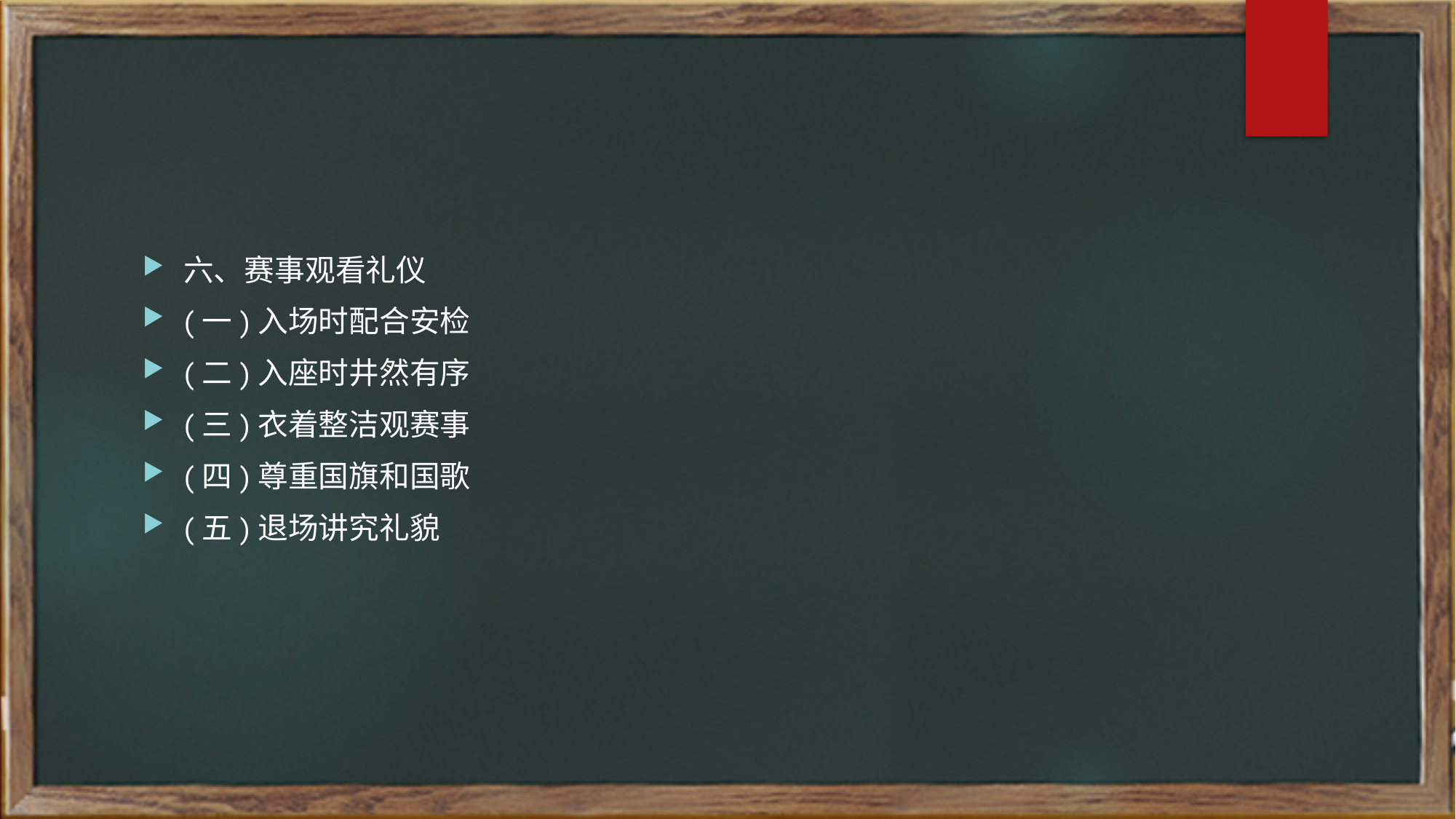

六、赛事观看礼仪
(一)入场时配合安检
(二)入座时井然有序
(三)衣着整洁观赛事
(四)尊重国旗和国歌
(五)退场讲究礼貌